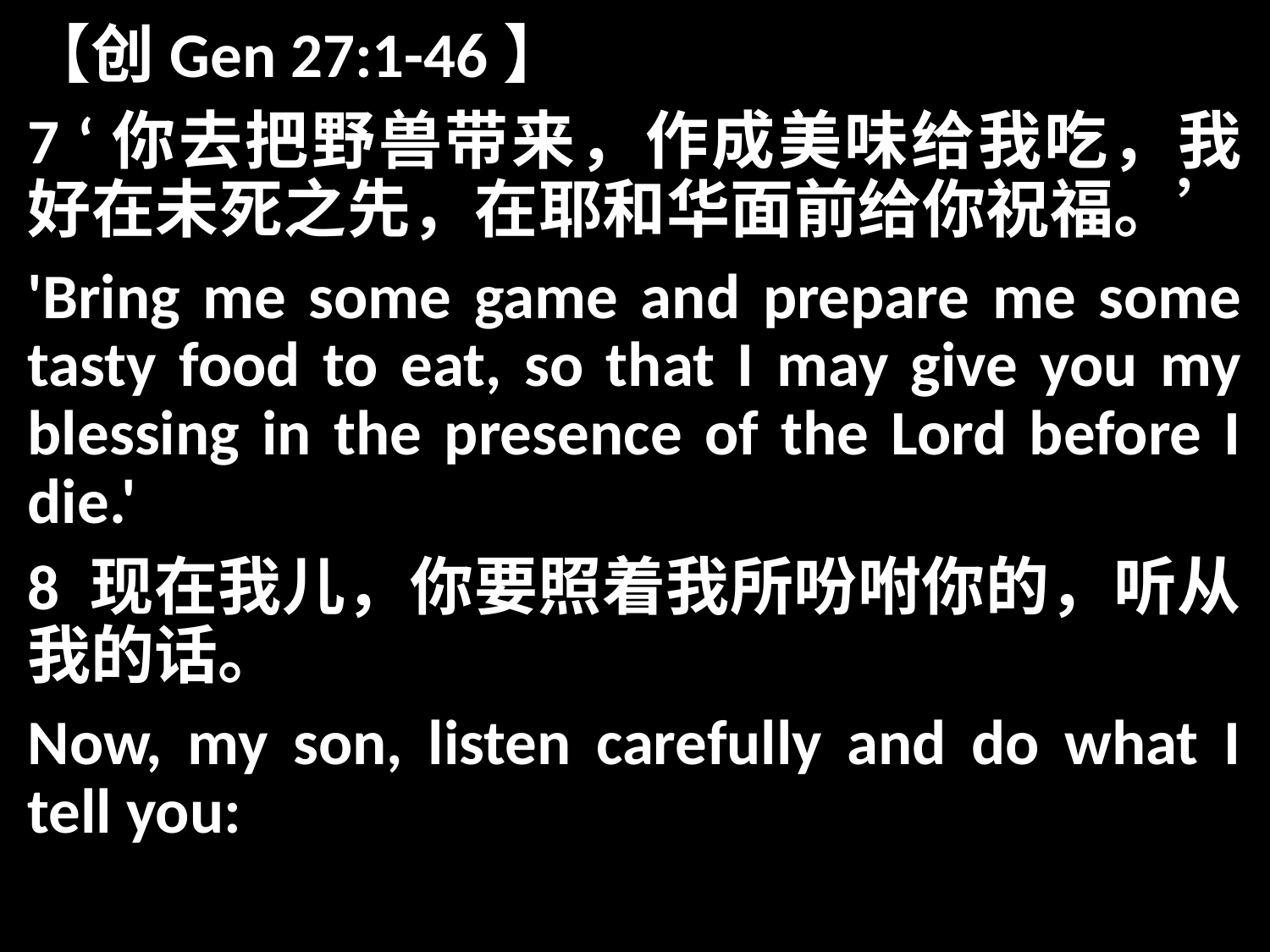

【创Gen 27:1-46】
7 ‘你去把野兽带来，作成美味给我吃，我好在未死之先，在耶和华面前给你祝福。’
'Bring me some game and prepare me some tasty food to eat, so that I may give you my blessing in the presence of the Lord before I die.'
8 现在我儿，你要照着我所吩咐你的，听从我的话。
Now, my son, listen carefully and do what I tell you: